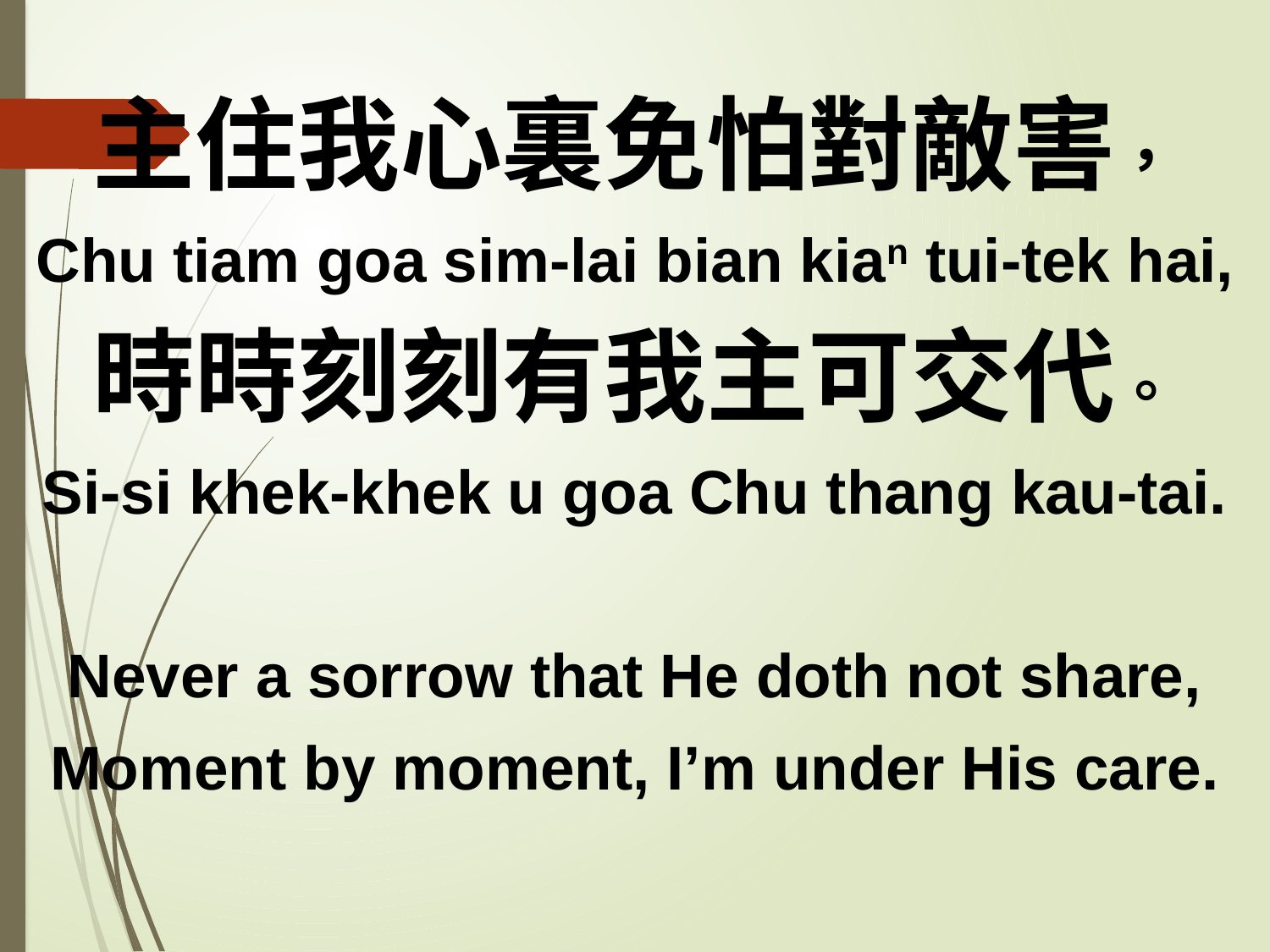

主住我心裏免怕對敵害，
Chu tiam goa sim-lai bian kian tui-tek hai,
時時刻刻有我主可交代。
Si-si khek-khek u goa Chu thang kau-tai.

Never a sorrow that He doth not share,
Moment by moment, I’m under His care.